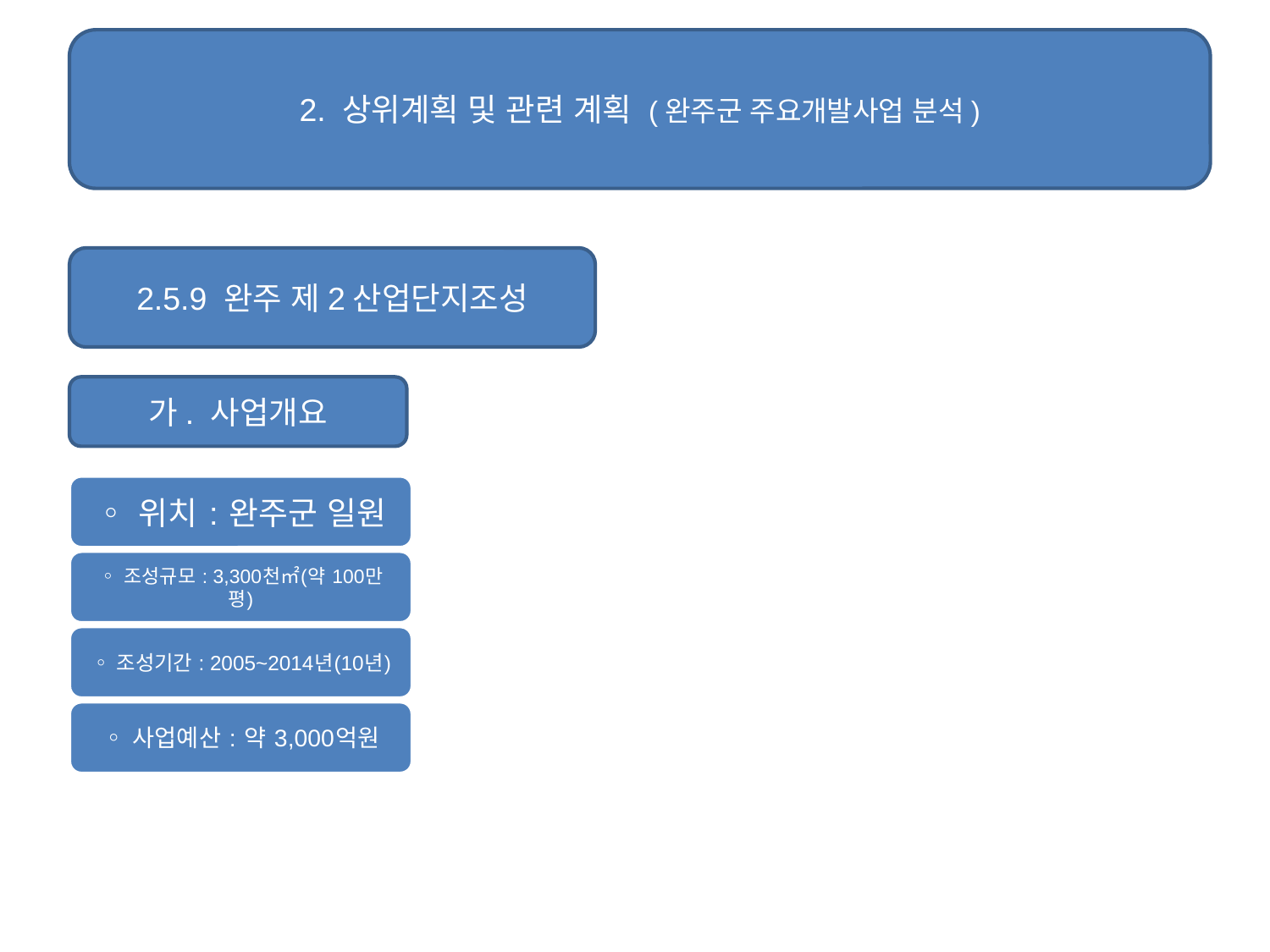

2. 상위계획 및 관련 계획 (완주군 주요개발사업 분석)

#
2.5.9 완주 제2산업단지조성
가. 사업개요
◦ 위치 : 완주군 일원
◦ 조성규모 : 3,300천㎡(약 100만평)
◦ 조성기간 : 2005~2014년(10년)
◦ 사업예산 : 약 3,000억원